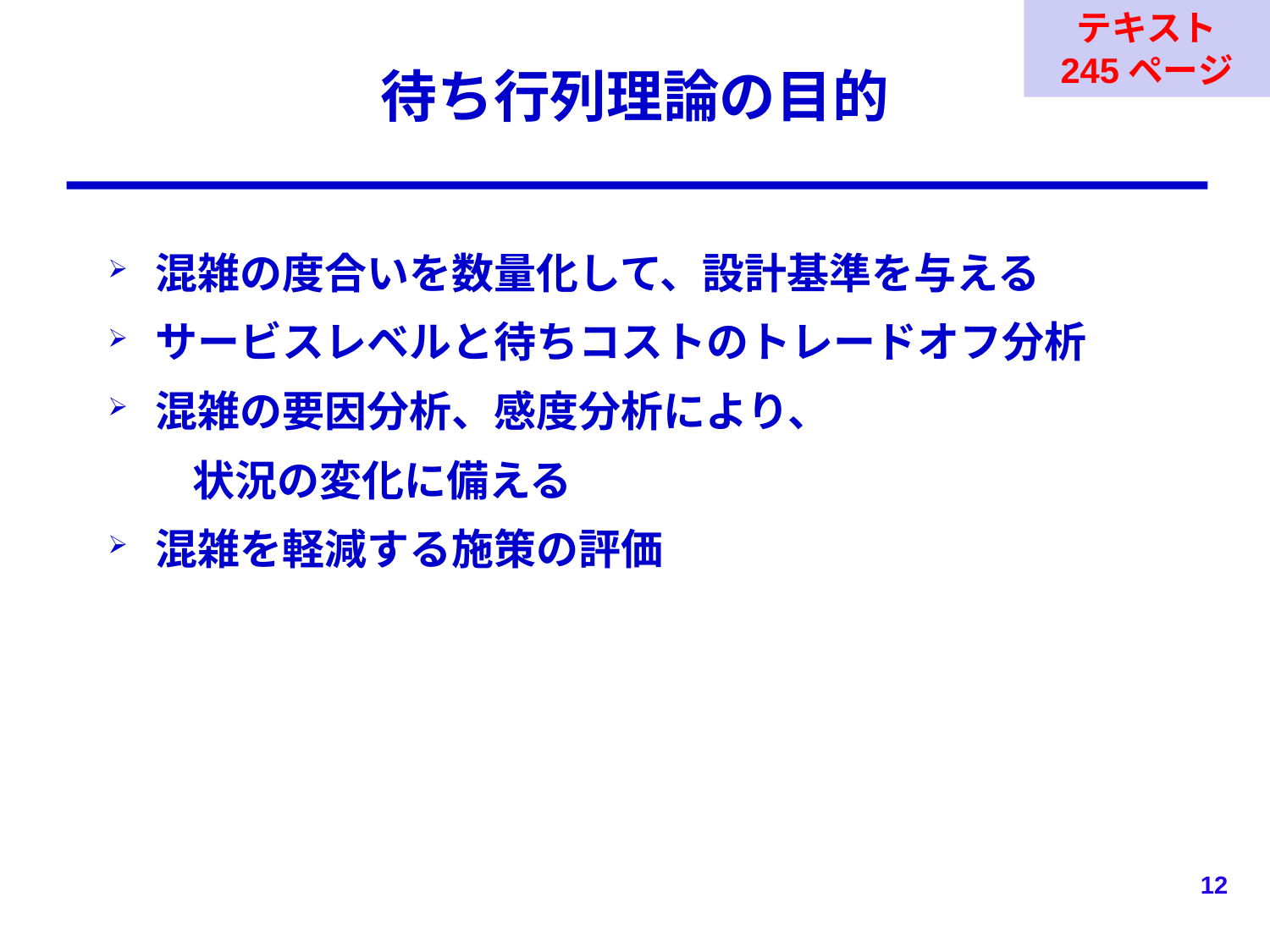

テキスト
245ページ
# 待ち行列理論の目的
混雑の度合いを数量化して、設計基準を与える
サービスレベルと待ちコストのトレードオフ分析
混雑の要因分析、感度分析により、
　　状況の変化に備える
混雑を軽減する施策の評価
12